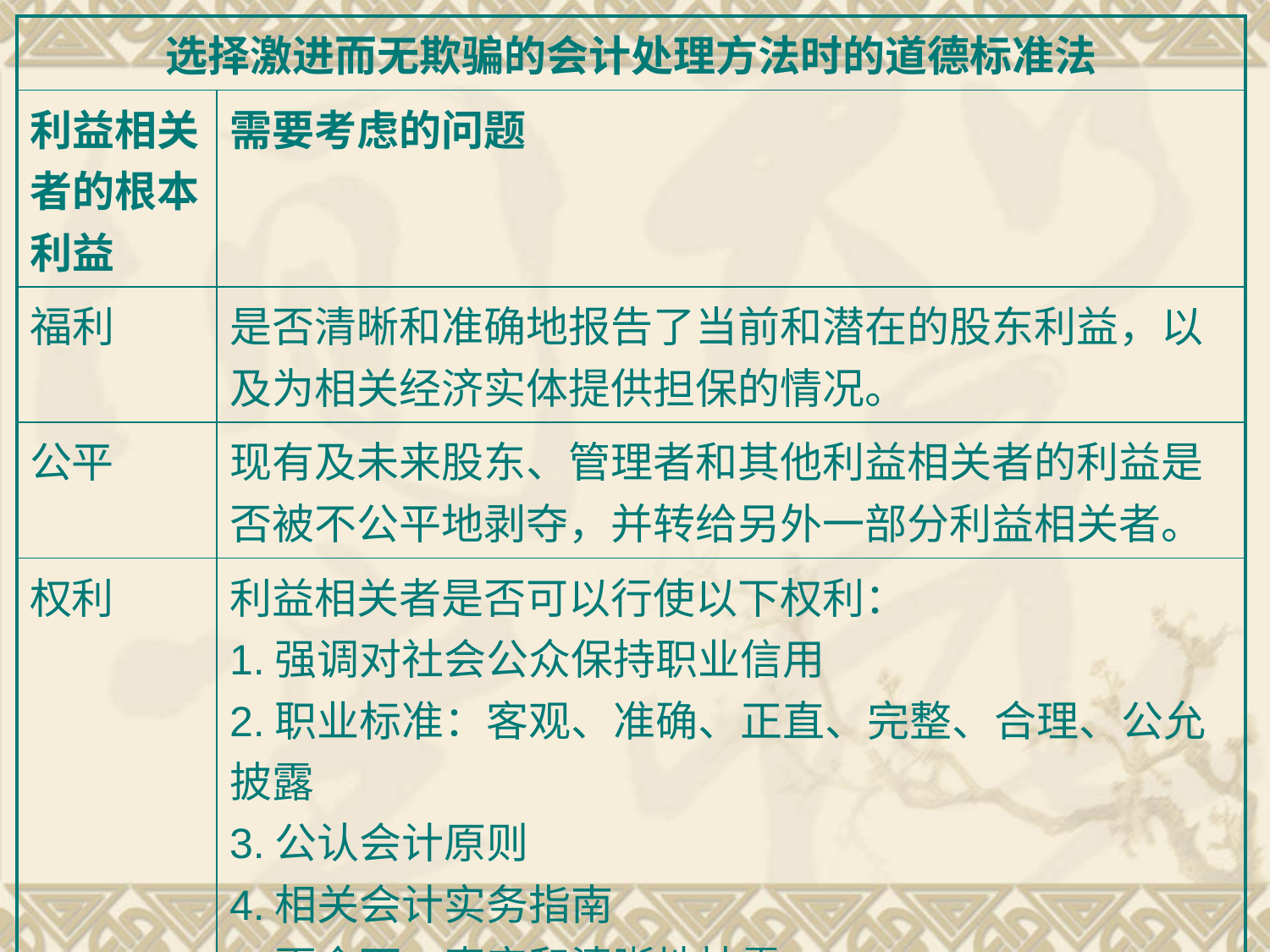

| 选择激进而无欺骗的会计处理方法时的道德标准法 |  |
| --- | --- |
| 利益相关者的根本利益 | 需要考虑的问题 |
| 福利 | 是否清晰和准确地报告了当前和潜在的股东利益，以及为相关经济实体提供担保的情况。 |
| 公平 | 现有及未来股东、管理者和其他利益相关者的利益是否被不公平地剥夺，并转给另外一部分利益相关者。 |
| 权利 | 利益相关者是否可以行使以下权利： 1.强调对社会公众保持职业信用 2.职业标准：客观、准确、正直、完整、合理、公允披露 3.公认会计原则 4.相关会计实务指南 5.更全面、真实和清晰地披露 6.特别披露 |